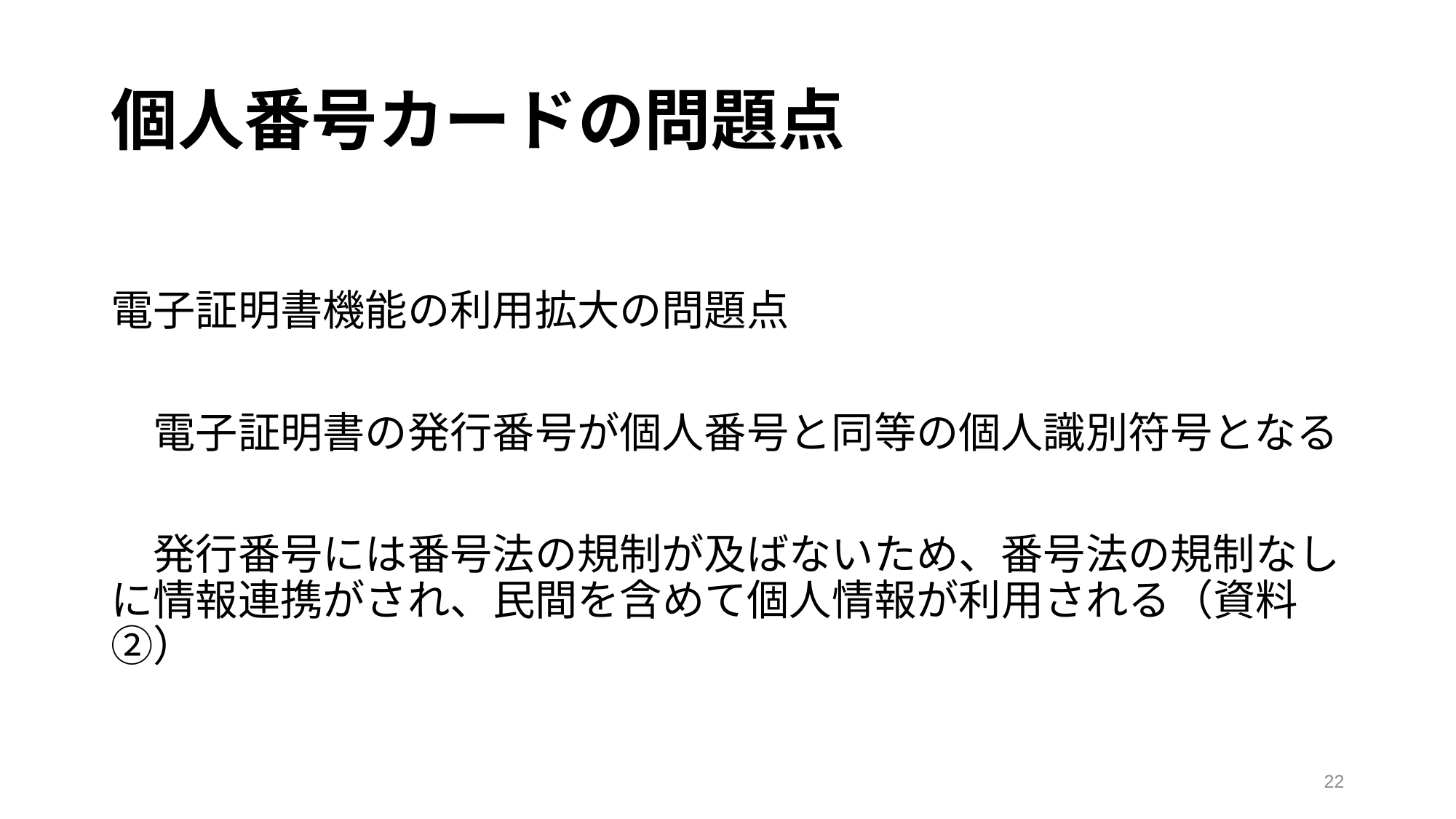

# 個人番号カードの問題点

電子証明書機能の利用拡大の問題点

　電子証明書の発行番号が個人番号と同等の個人識別符号となる

　発行番号には番号法の規制が及ばないため、番号法の規制なしに情報連携がされ、民間を含めて個人情報が利用される（資料②）

22